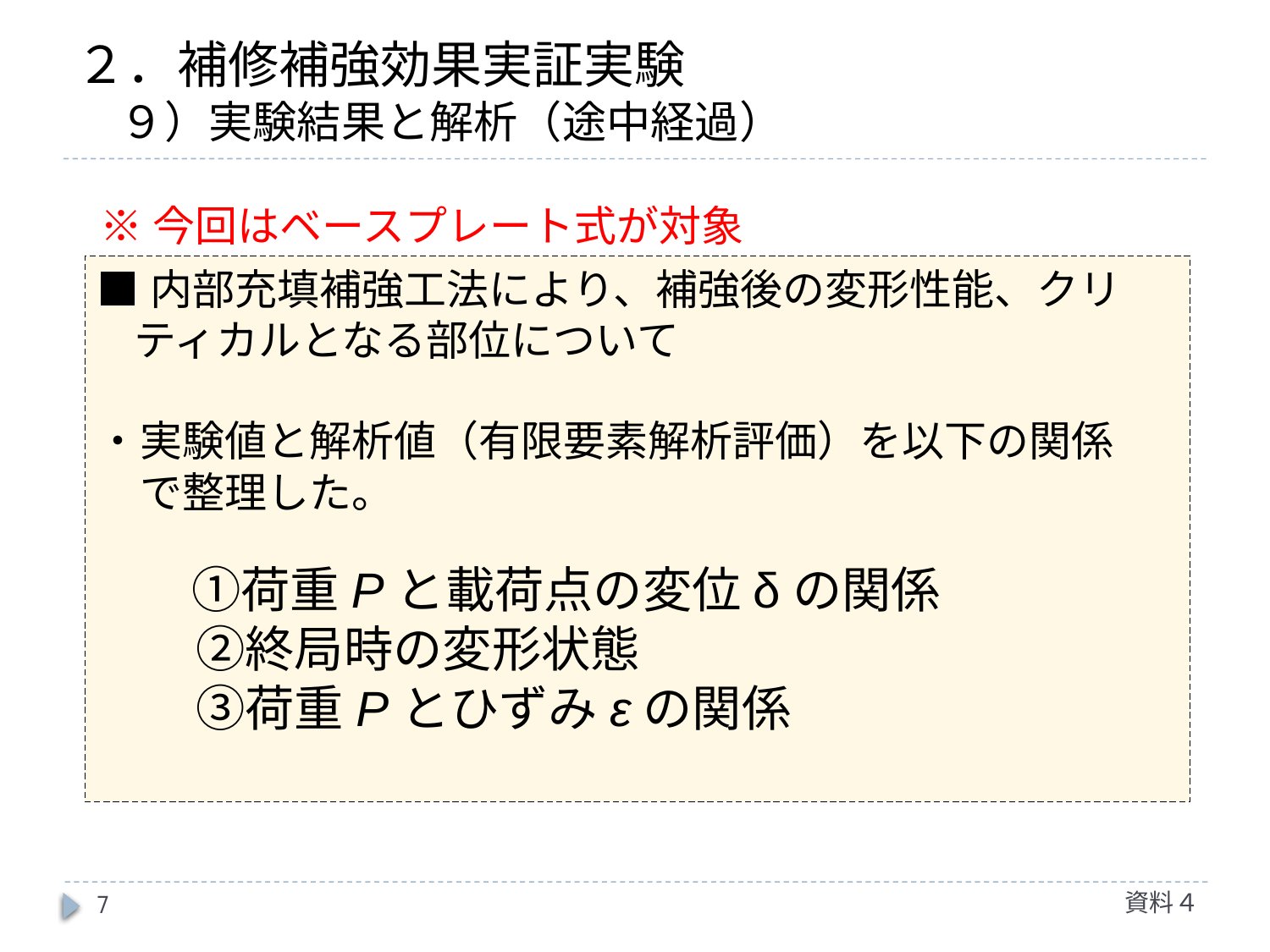

# ２．補修補強効果実証実験 　９）実験結果と解析（途中経過）
※今回はベースプレート式が対象
■内部充填補強工法により、補強後の変形性能、クリティカルとなる部位について

・実験値と解析値（有限要素解析評価）を以下の関係
　で整理した。

　　 ①荷重Pと載荷点の変位δの関係
　　②終局時の変形状態
　　③荷重Pとひずみεの関係

資料４
7